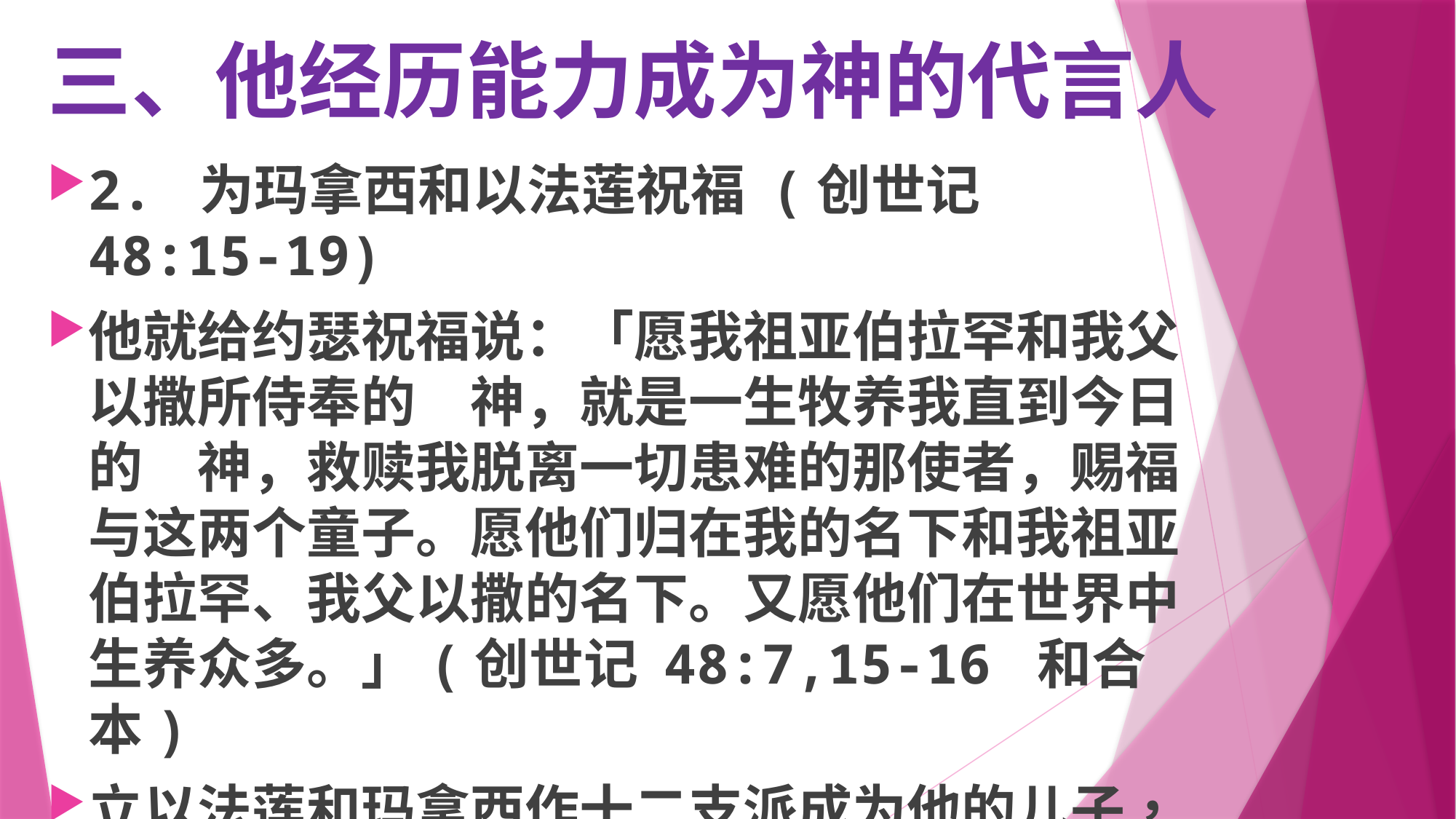

# 三、他经历能力成为神的代言人
2. 为玛拿西和以法莲祝福 (创世记 48:15-19)
他就给约瑟祝福说：「愿我祖亚伯拉罕和我父以撒所侍奉的　神，就是一生牧养我直到今日的　神，救赎我脱离一切患难的那使者，赐福与这两个童子。愿他们归在我的名下和我祖亚伯拉罕、我父以撒的名下。又愿他们在世界中生养众多。」(创世记 48:7,15-16 和合本)
立以法莲和玛拿西作十二支派成为他的儿子，并给约瑟双份产业，认他作长子。